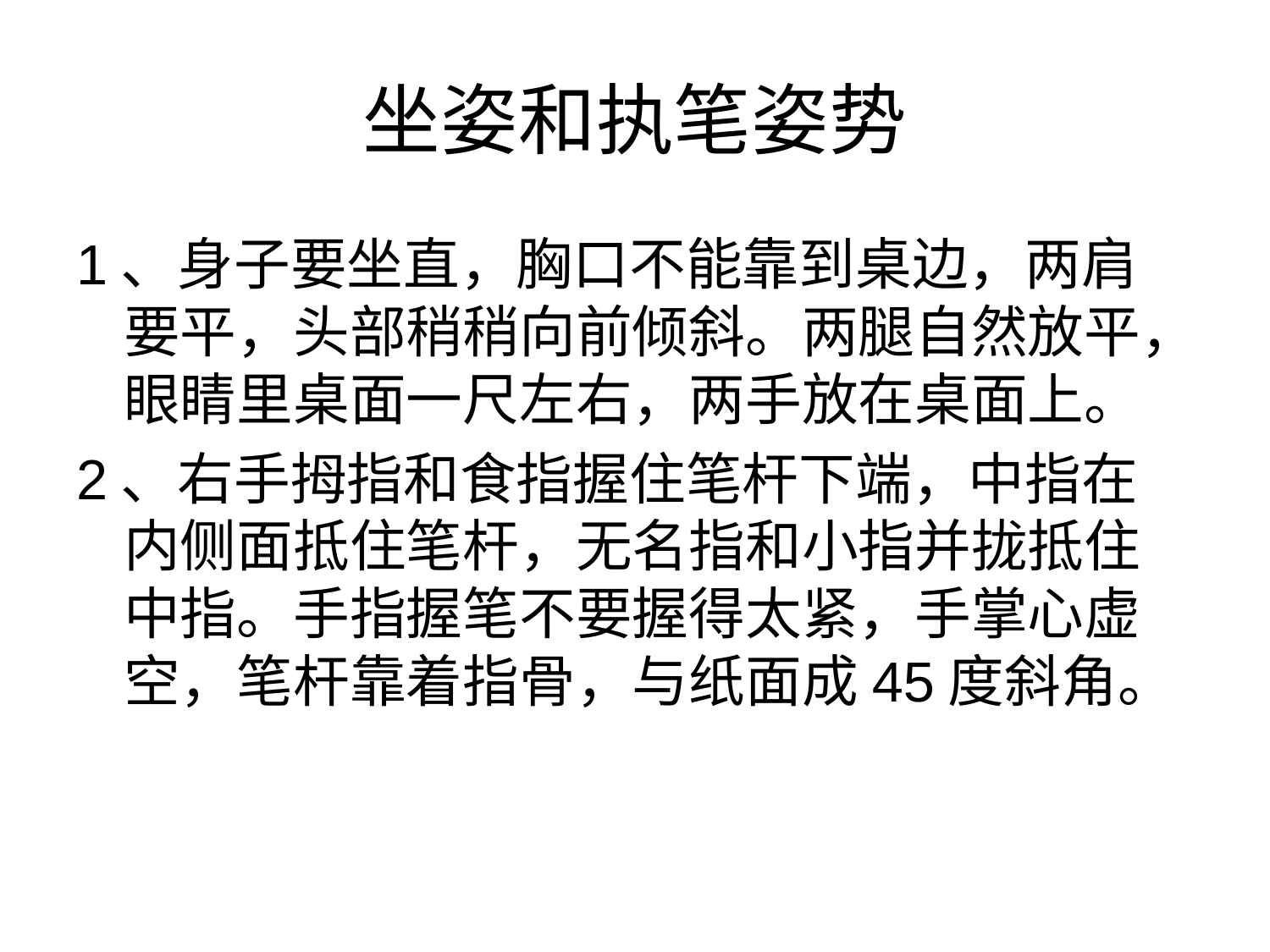

# 坐姿和执笔姿势
1、身子要坐直，胸口不能靠到桌边，两肩要平，头部稍稍向前倾斜。两腿自然放平，眼睛里桌面一尺左右，两手放在桌面上。
2、右手拇指和食指握住笔杆下端，中指在内侧面抵住笔杆，无名指和小指并拢抵住中指。手指握笔不要握得太紧，手掌心虚空，笔杆靠着指骨，与纸面成45度斜角。